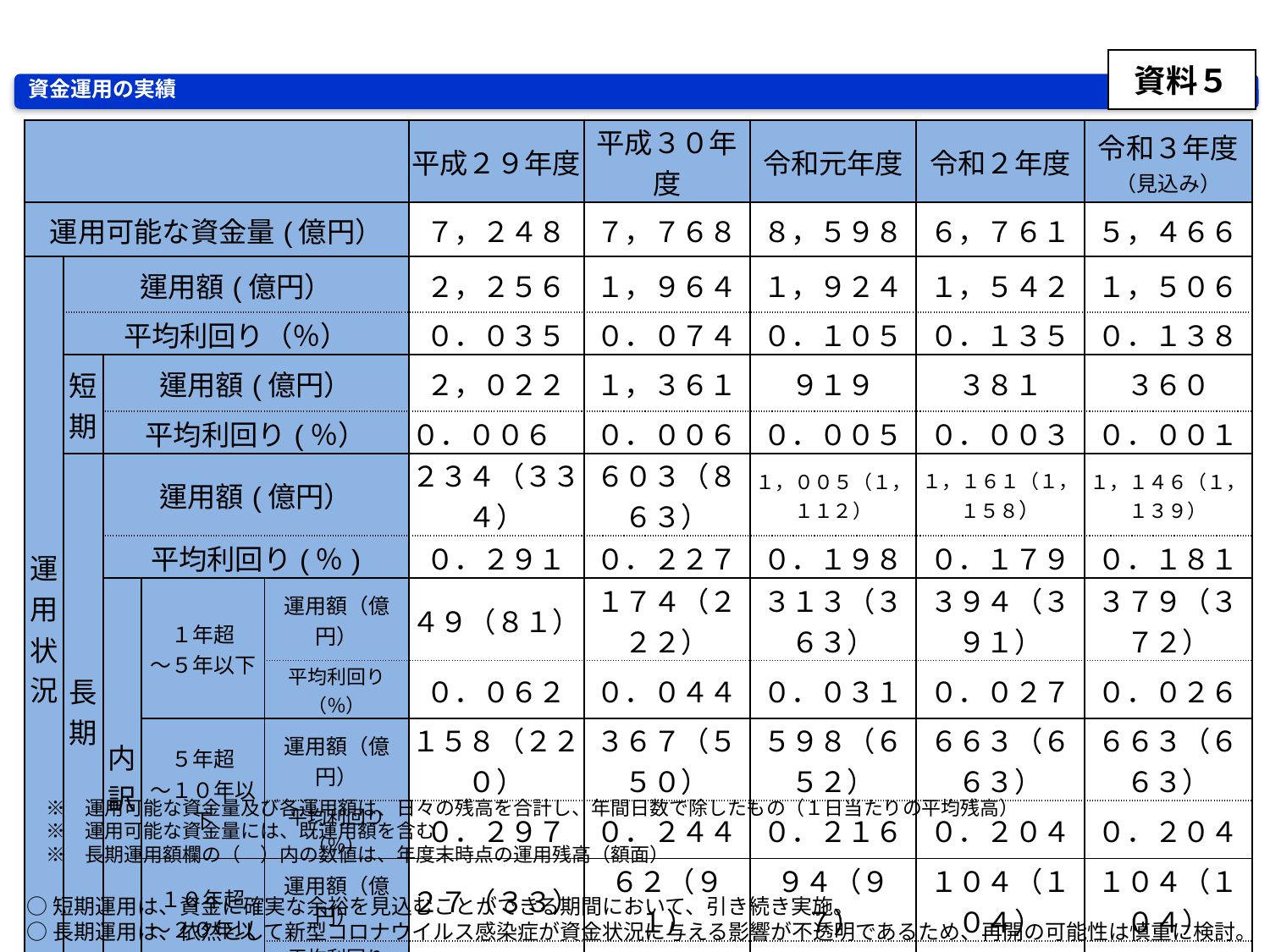

資料５
資金運用の実績
|  |  |  |  |  | 平成２９年度 | 平成３０年度 | 令和元年度 | 令和２年度 | 令和３年度 （見込み） |
| --- | --- | --- | --- | --- | --- | --- | --- | --- | --- |
| 運用可能な資金量(億円） |  |  |  |  | ７，２４８ | ７，７６８ | ８，５９８ | ６，７６１ | ５，４６６ |
| 運 用 状 況 | 運用額(億円） |  |  |  | ２，２５６ | １，９６４ | １，９２４ | １，５４２ | １，５０６ |
|  | 平均利回り（％） |  |  |  | ０．０３５ | ０．０７４ | ０．１０５ | ０．１３５ | ０．１３８ |
|  | 短 期 | 運用額(億円） |  |  | ２，０２２ | １，３６１ | ９１９ | ３８１ | ３６０ |
|  |  | 平均利回り(％） |  |  | ０．００６ | ０．００６ | ０．００５ | ０．００３ | ０．００１ |
|  | 長期 | 運用額(億円） |  |  | ２３４（３３４） | ６０３（８６３） | １，００５（１，１１２） | １，１６１（１，１５８） | １，１４６（１，１３９） |
|  |  | 平均利回り(％) |  |  | ０．２９１ | ０．２２７ | ０．１９８ | ０．１７９ | ０．１８１ |
|  |  | 内 訳 | １年超 ～５年以下 | 運用額（億円） | ４９（８１） | １７４（２２２） | ３１３（３６３） | ３９４（３９１） | ３７９（３７２） |
|  |  |  |  | 平均利回り（％） | ０．０６２ | ０．０４４ | ０．０３１ | ０．０２７ | ０．０２６ |
|  |  |  | ５年超 ～１０年以下 | 運用額（億円） | １５８（２２０） | ３６７（５５０） | ５９８（６５２） | ６６３（６６３） | ６６３（６６３） |
|  |  |  |  | 平均利回り（％） | ０．２９７ | ０．２４４ | ０．２１６ | ０．２０４ | ０．２０４ |
|  |  |  | １０年超 ～２０年以下 | 運用額（億円） | ２７（３３） | ６２（９１） | ９４（９７） | １０４（１０４） | １０４（１０４） |
|  |  |  |  | 平均利回り（％） | ０．６６５ | ０．６４４ | ０．６３２ | ０．６００ | ０．６００ |
　※　運用可能な資金量及び各運用額は、日々の残高を合計し、年間日数で除したもの（１日当たりの平均残高）
　※　運用可能な資金量には、既運用額を含む
　※　長期運用額欄の（　）内の数値は、年度末時点の運用残高（額面）

○短期運用は、資金に確実な余裕を見込むことができる期間において、引き続き実施。
○長期運用は、依然として新型コロナウイルス感染症が資金状況に与える影響が不透明であるため、再開の可能性は慎重に検討。